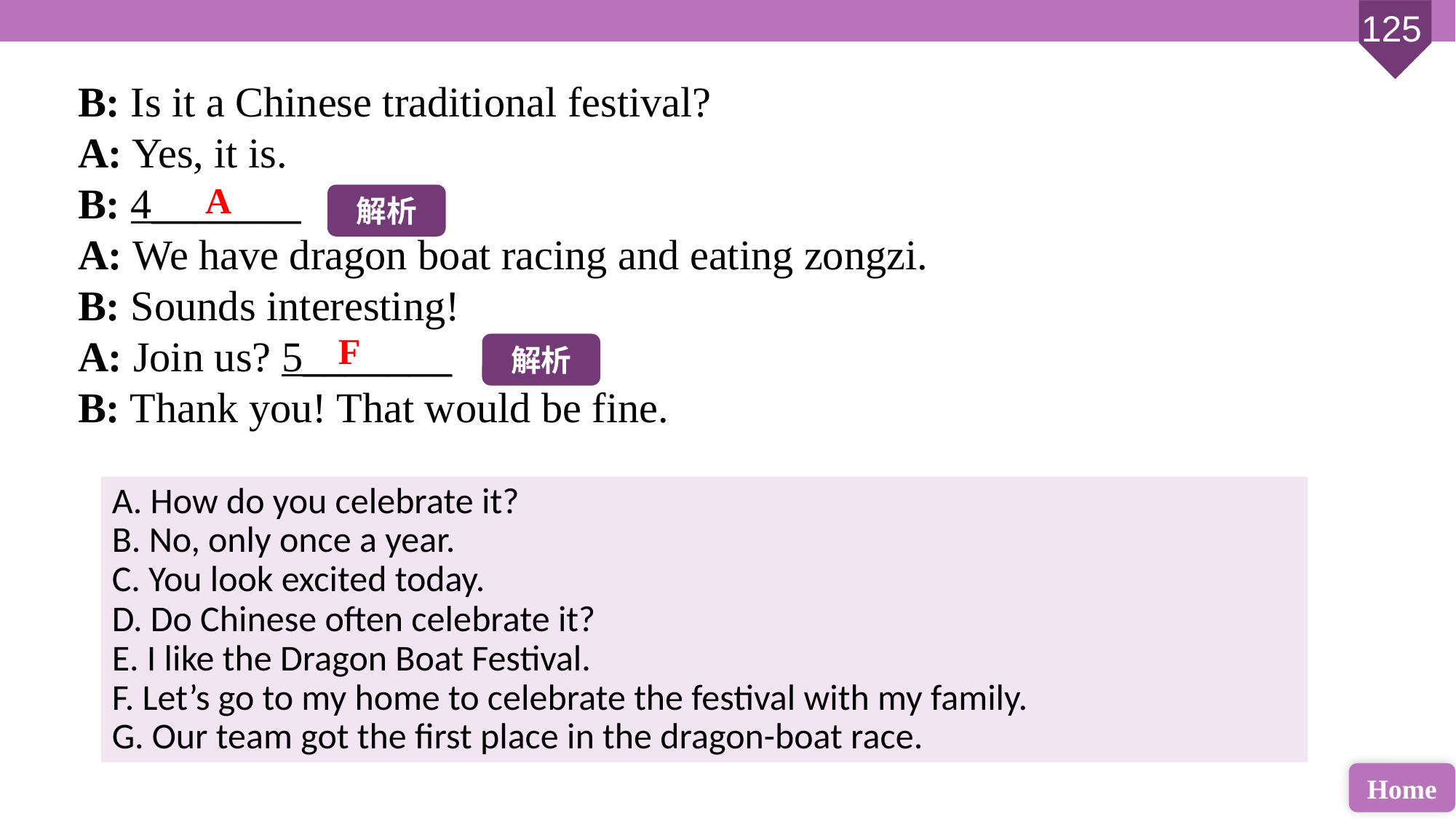

B: Is it a Chinese traditional festival?
A: Yes, it is.
B: 4_______
A: We have dragon boat racing and eating zongzi.
B: Sounds interesting!
A: Join us? 5_______
B: Thank you! That would be fine.
A
解析
F
解析
A. How do you celebrate it?
B. No, only once a year.
C. You look excited today.
D. Do Chinese often celebrate it?
E. I like the Dragon Boat Festival.
F. Let’s go to my home to celebrate the festival with my family.
G. Our team got the first place in the dragon-boat race.